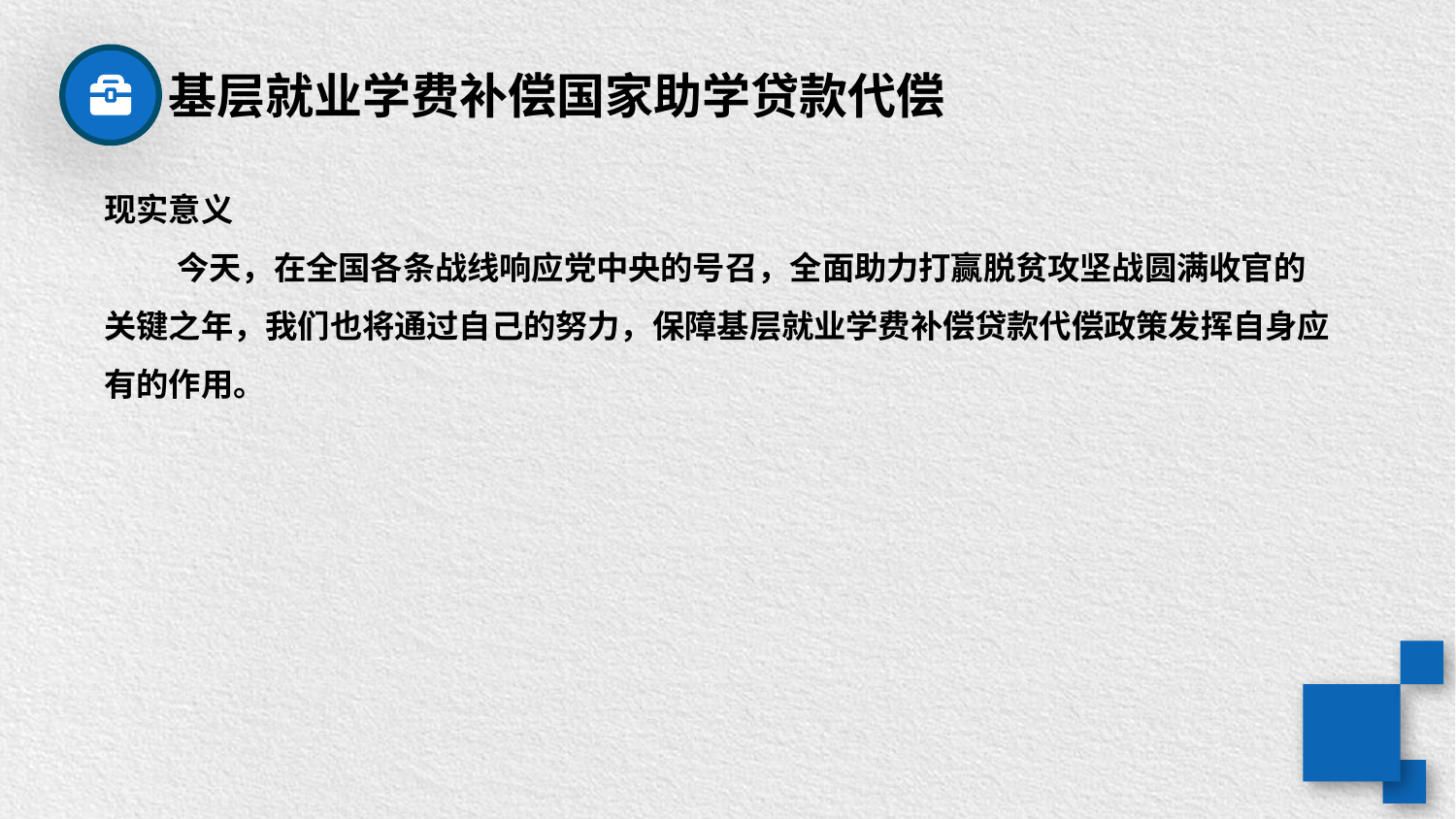

基层就业学费补偿国家助学贷款代偿

现实意义
今天，在全国各条战线响应党中央的号召，全面助力打赢脱贫攻坚战圆满收官的关键之年，我们也将通过自己的努力，保障基层就业学费补偿贷款代偿政策发挥自身应有的作用。